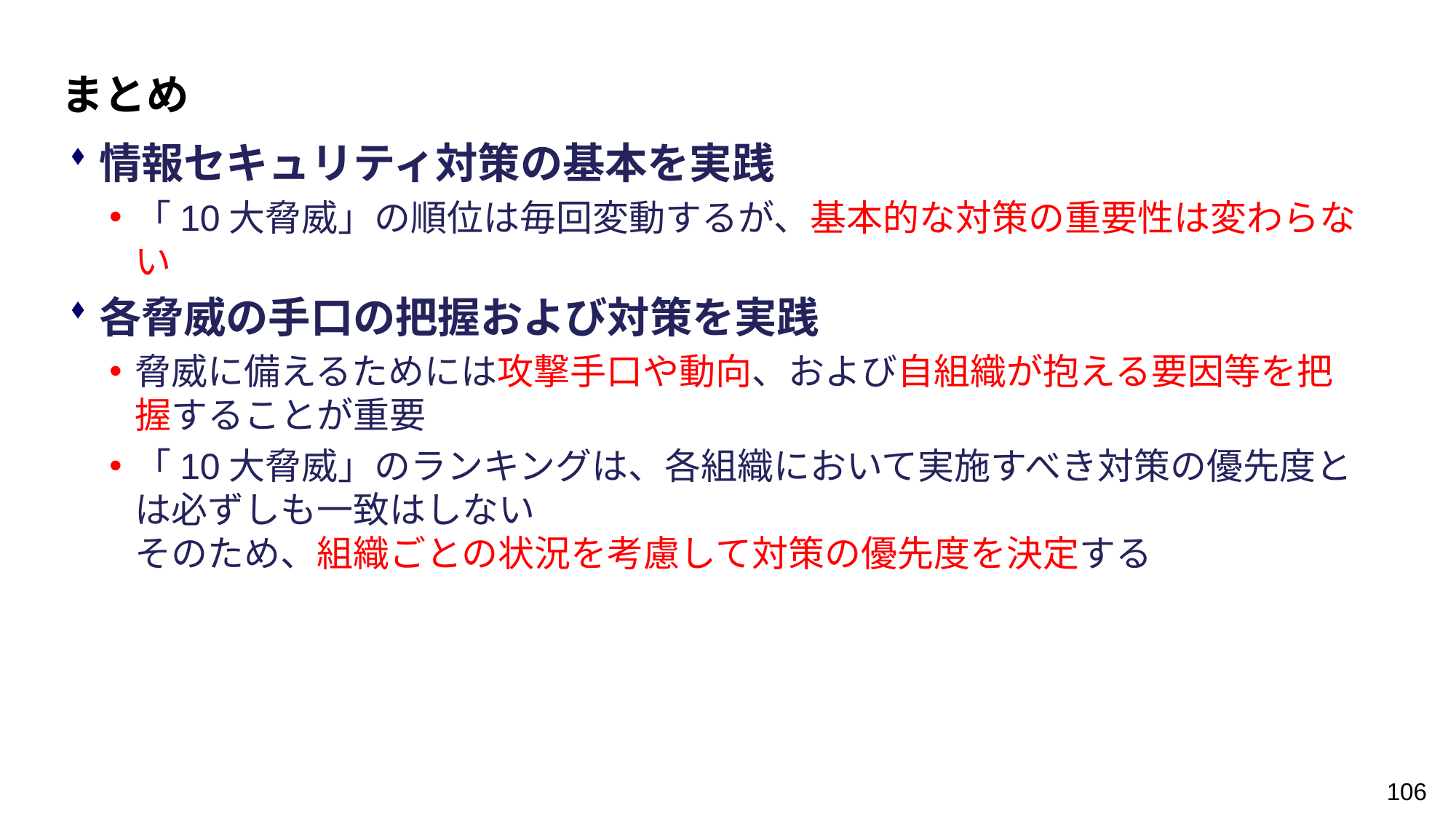

まとめ
情報セキュリティ対策の基本を実践
「10大脅威」の順位は毎回変動するが、基本的な対策の重要性は変わらない
各脅威の手口の把握および対策を実践
脅威に備えるためには攻撃手口や動向、および自組織が抱える要因等を把握することが重要
「10大脅威」のランキングは、各組織において実施すべき対策の優先度とは必ずしも一致はしない
そのため、組織ごとの状況を考慮して対策の優先度を決定する

106